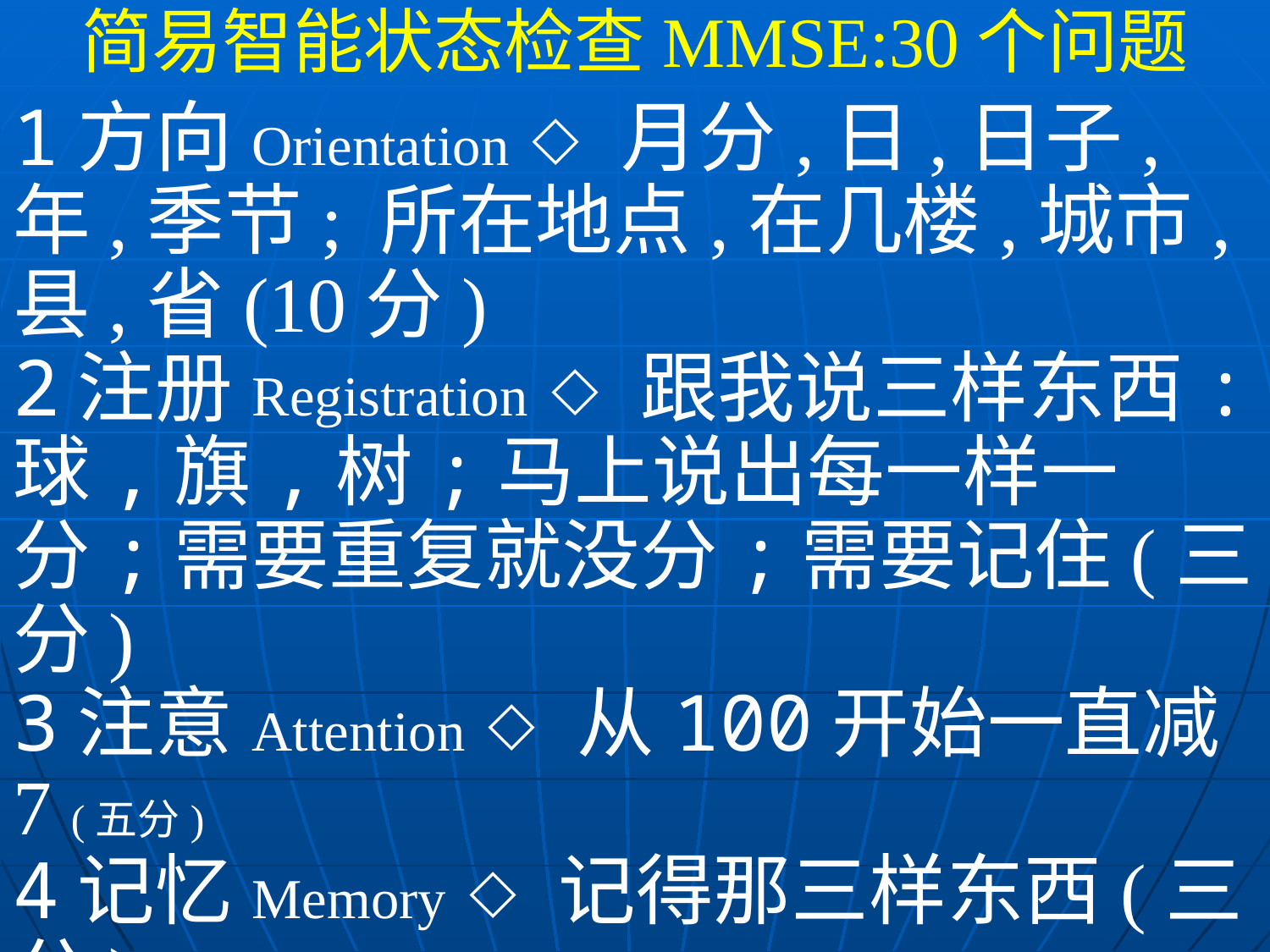

简易智能状态检查MMSE:30个问题
1方向Orientation◇月分,日,日子,年,季节; 所在地点,在几楼,城市,县,省(10分)
2注册Registration◇跟我说三样东西:球,旗,树;马上说出每一样一分;需要重复就没分;需要记住(三分)
3注意Attention◇从100开始一直减7 (五分)
4记忆Memory◇记得那三样东西(三分)
5语言Language◇辨认东西,重复一句话,了解一句话,读一句话,写字(八分)
6视觉空间◇画两个交叠五角形(一分)